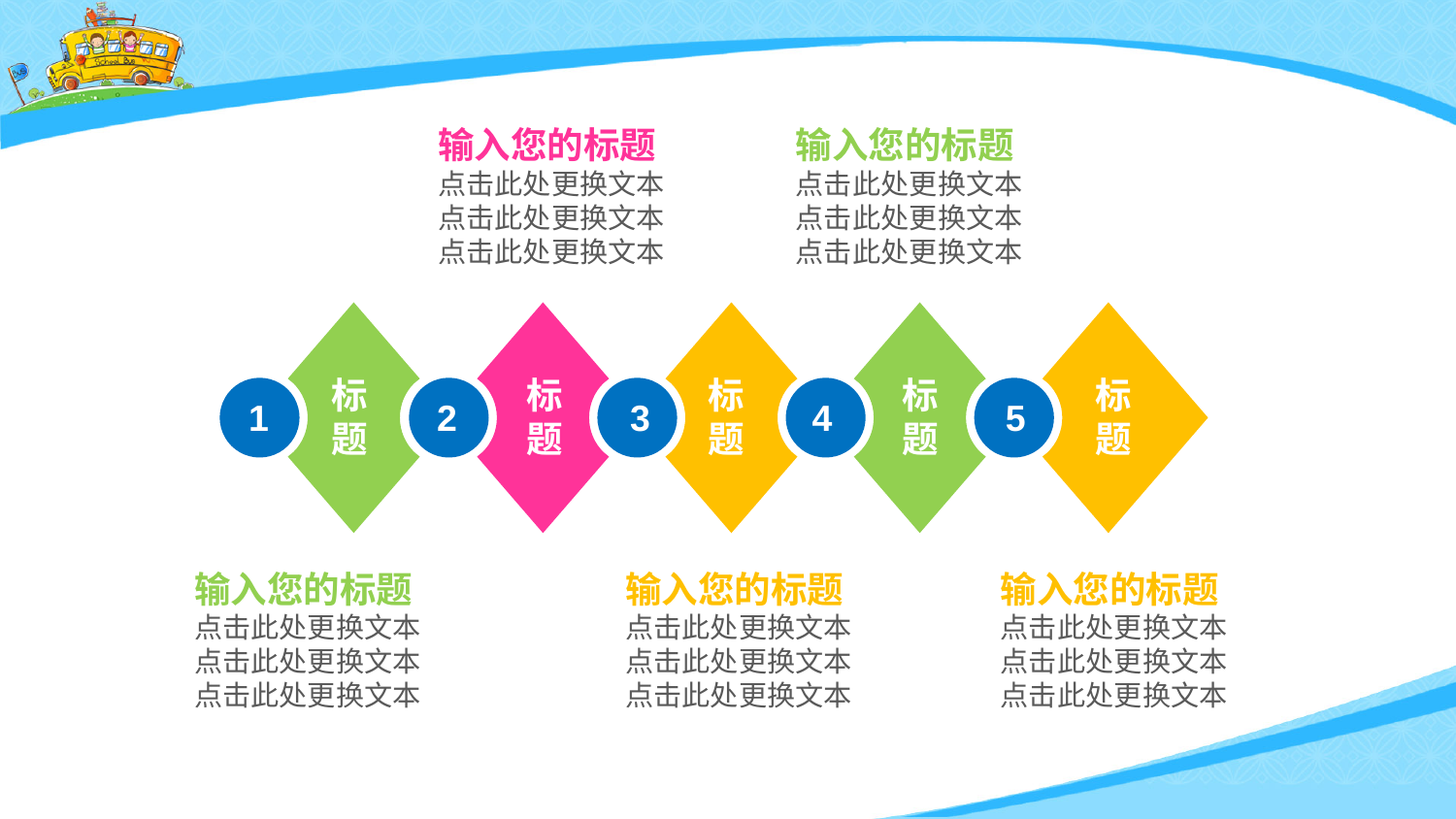

输入您的标题
点击此处更换文本
点击此处更换文本
点击此处更换文本
输入您的标题
点击此处更换文本
点击此处更换文本
点击此处更换文本

标
题
1

标
题
2

标
题
3

标
题
4

标
题
5
输入您的标题
点击此处更换文本
点击此处更换文本
点击此处更换文本
输入您的标题
点击此处更换文本
点击此处更换文本
点击此处更换文本
输入您的标题
点击此处更换文本
点击此处更换文本
点击此处更换文本